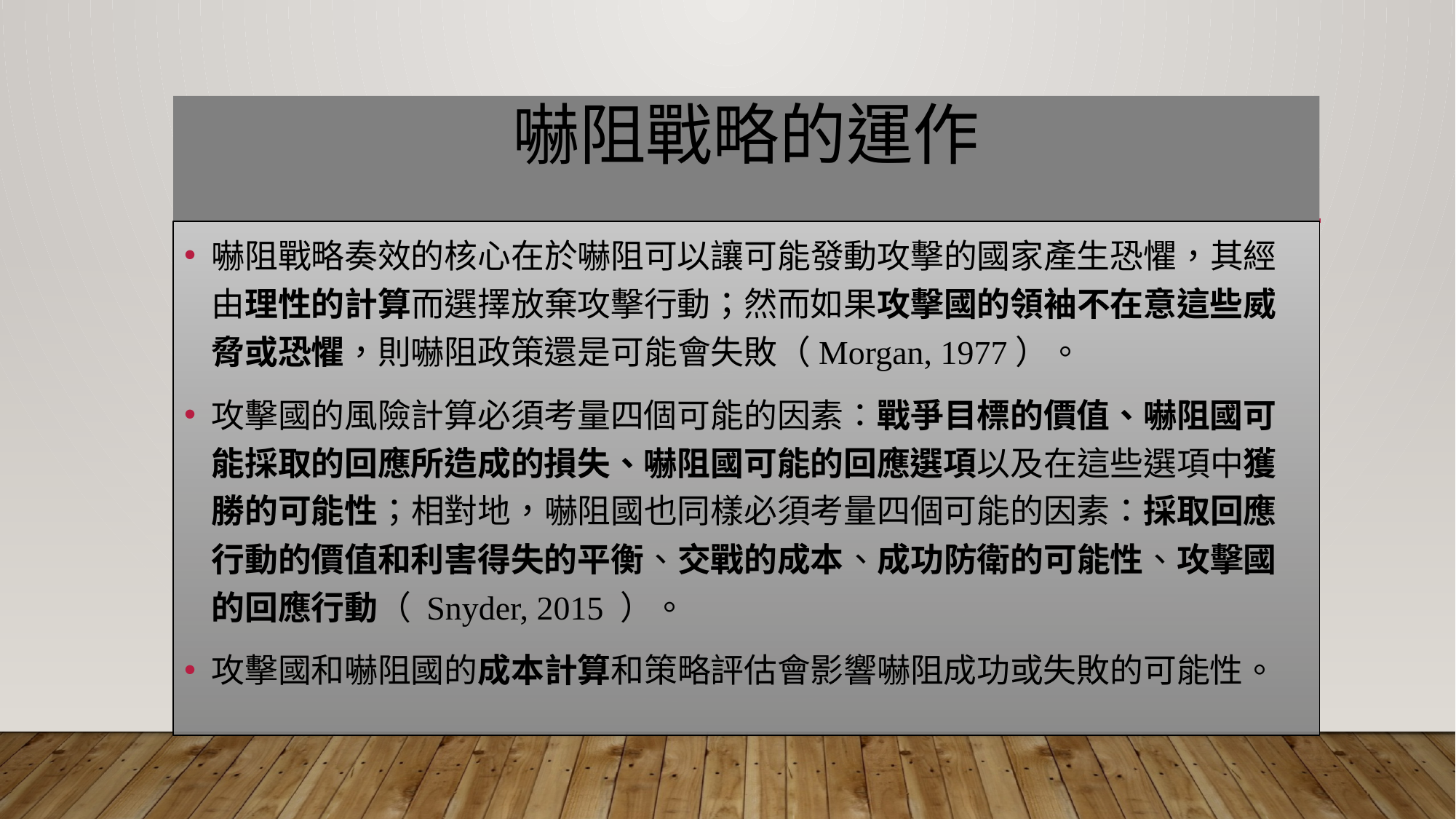

# 嚇阻戰略的運作
嚇阻戰略奏效的核心在於嚇阻可以讓可能發動攻擊的國家產生恐懼，其經由理性的計算而選擇放棄攻擊行動；然而如果攻擊國的領袖不在意這些威脅或恐懼，則嚇阻政策還是可能會失敗（Morgan, 1977）。
攻擊國的風險計算必須考量四個可能的因素：戰爭目標的價值、嚇阻國可能採取的回應所造成的損失、嚇阻國可能的回應選項以及在這些選項中獲勝的可能性；相對地，嚇阻國也同樣必須考量四個可能的因素：採取回應行動的價值和利害得失的平衡、交戰的成本、成功防衛的可能性、攻擊國的回應行動（ Snyder, 2015 ）。
攻擊國和嚇阻國的成本計算和策略評估會影響嚇阻成功或失敗的可能性。